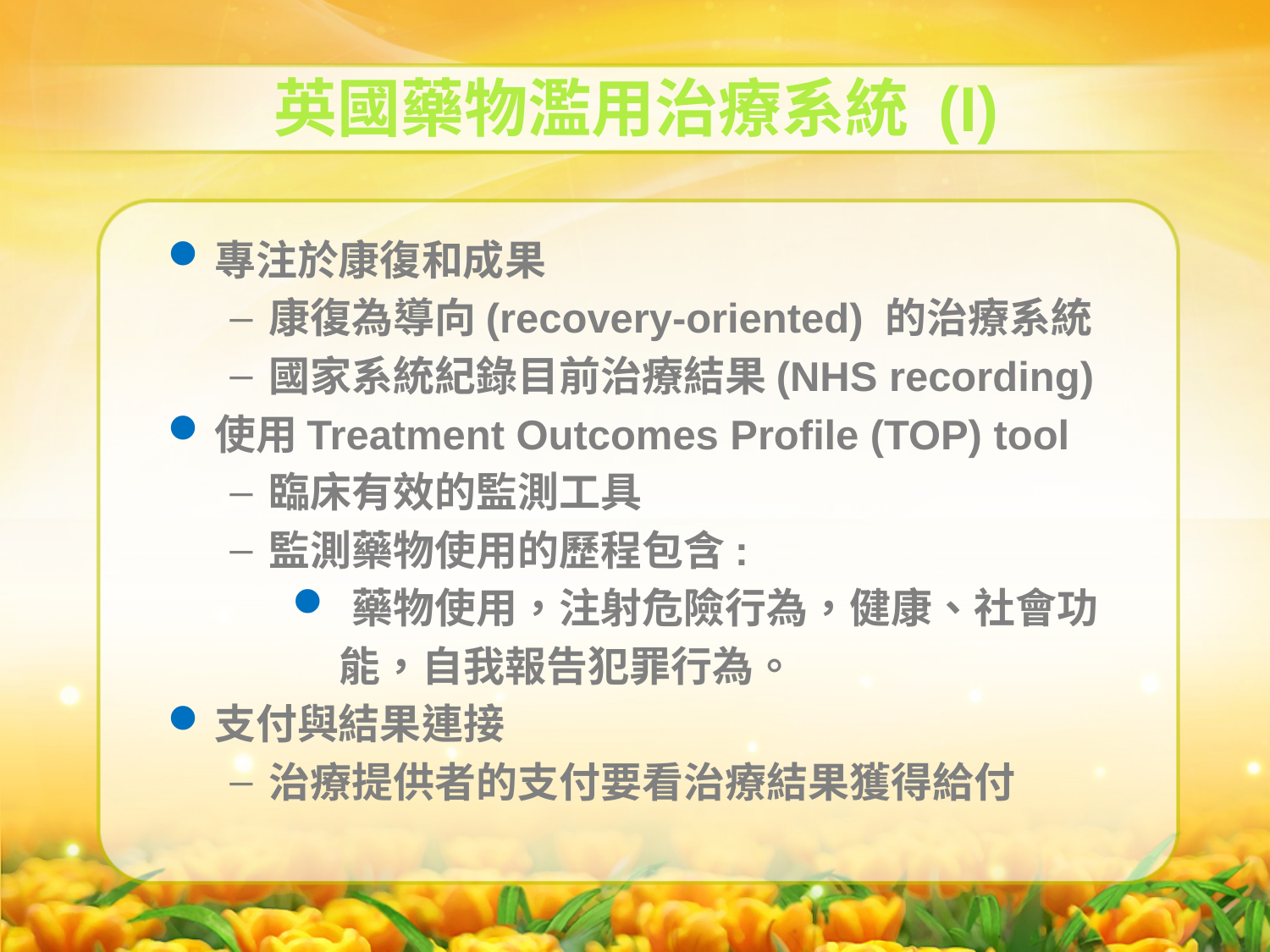

英國藥物濫用治療系統 (I)
專注於康復和成果
康復為導向(recovery-oriented) 的治療系統
國家系統紀錄目前治療結果(NHS recording)
使用Treatment Outcomes Profile (TOP) tool
臨床有效的監測工具
監測藥物使用的歷程包含:
 藥物使用，注射危險行為，健康、社會功
    能，自我報告犯罪行為。
支付與結果連接
治療提供者的支付要看治療結果獲得給付